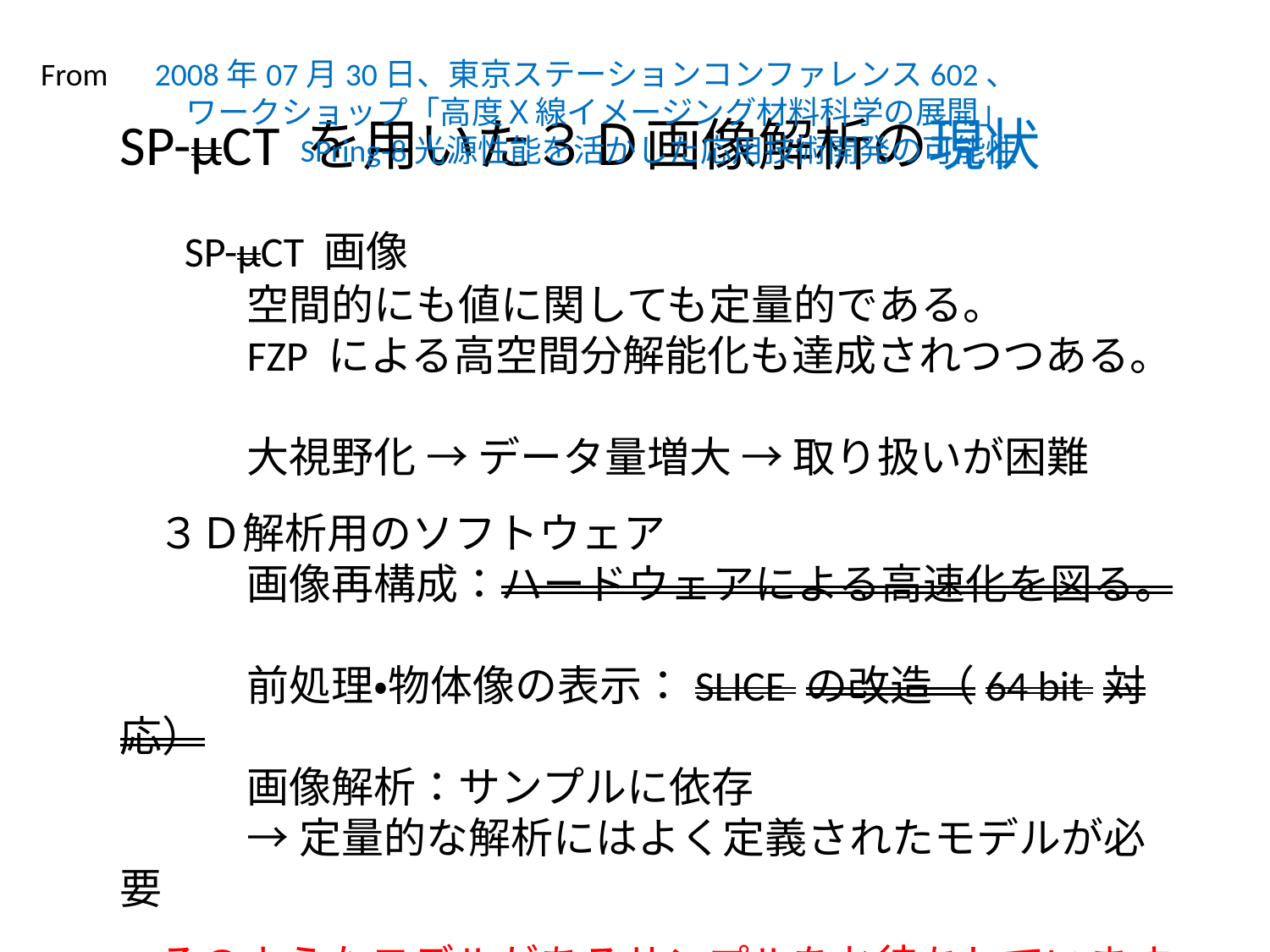

From　2008年07月30日、東京ステーションコンファレンス602、
ワークショップ「高度Ｘ線イメージング材料科学の展開」
SPring-8光源性能を活かした応用技術開発の可能性
# SP-μCT を用いた３Ｄ画像解析の現状 SP-μCT 画像 空間的にも値に関しても定量的である。 FZP による高空間分解能化も達成されつつある。 大視野化 → データ量増大 → 取り扱いが困難 ３Ｄ解析用のソフトウェア 画像再構成：ハードウェアによる高速化を図る。 前処理・物体像の表示：SLICE の改造（64 bit 対応） 画像解析：サンプルに依存 → 定量的な解析にはよく定義されたモデルが必要 そのようなモデルがあるサンプルをお待ちしています。